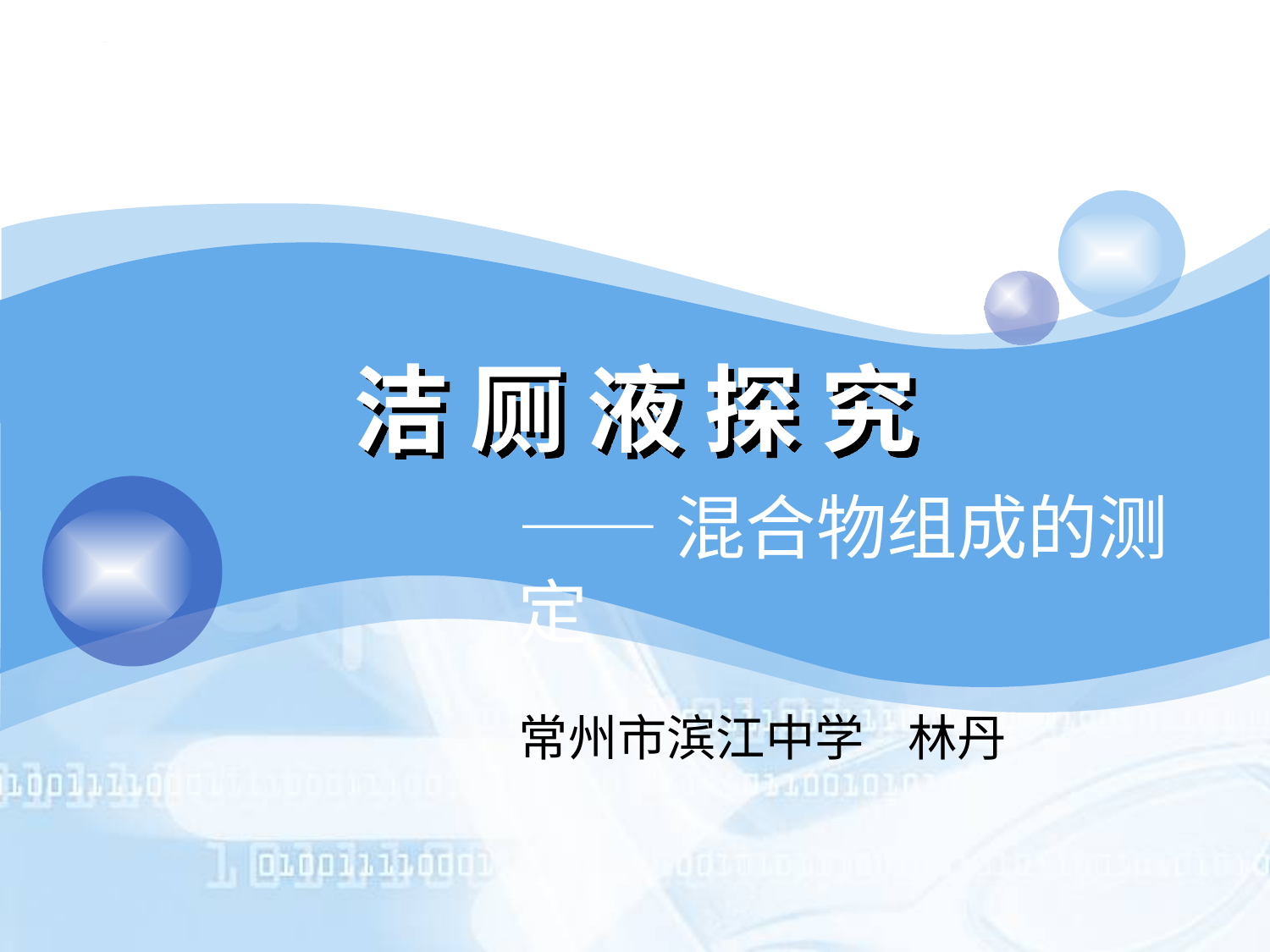

# 洁 厕 液 探 究
——混合物组成的测定
常州市滨江中学    林丹